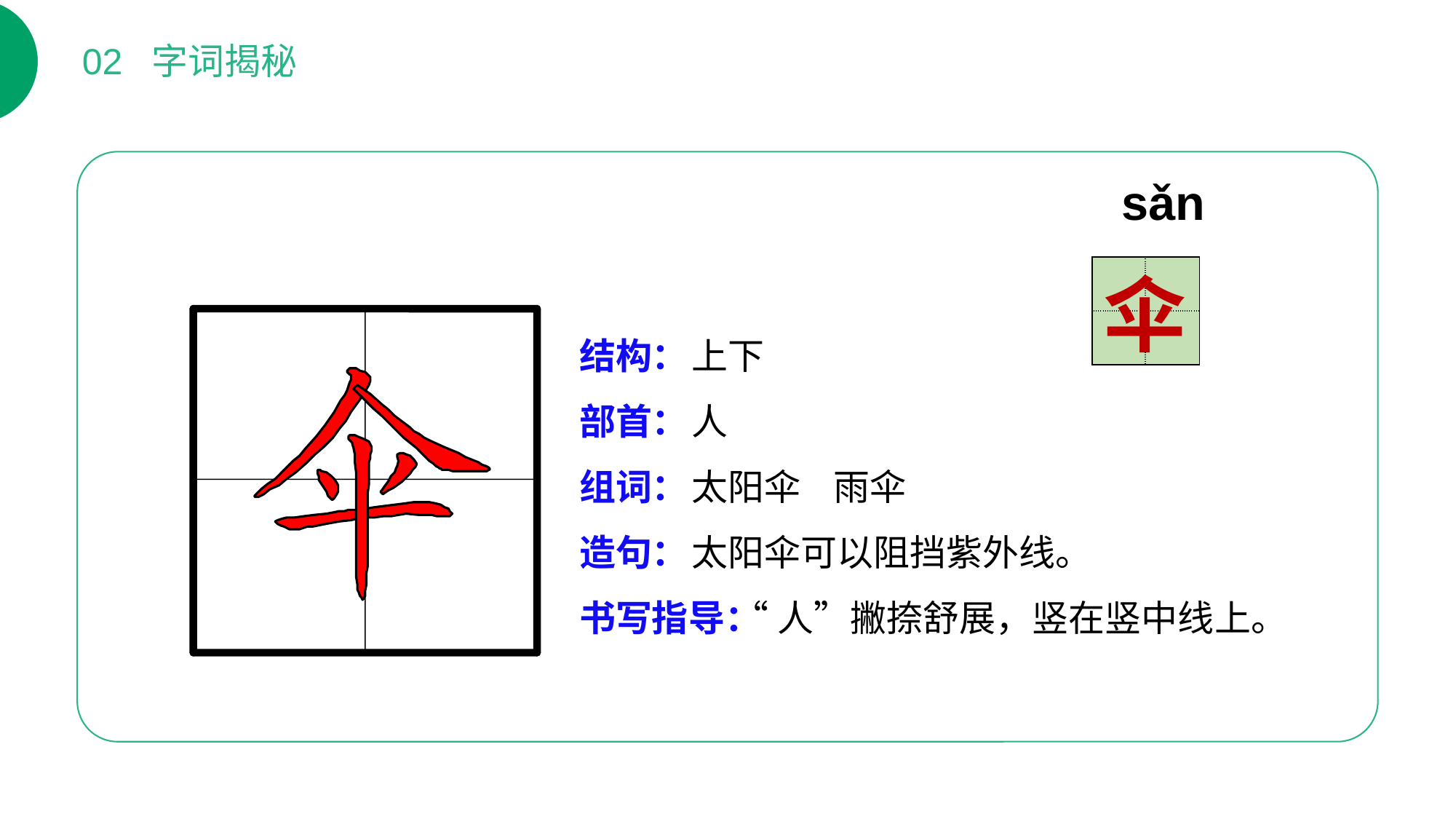

02  字词揭秘
sǎn
|  |  |
| --- | --- |
|  |  |
伞
结构：
部首：
组词：
造句：
书写指导：
上下
人
太阳伞    雨伞
太阳伞可以阻挡紫外线。
     “人”撇捺舒展，竖在竖中线上。